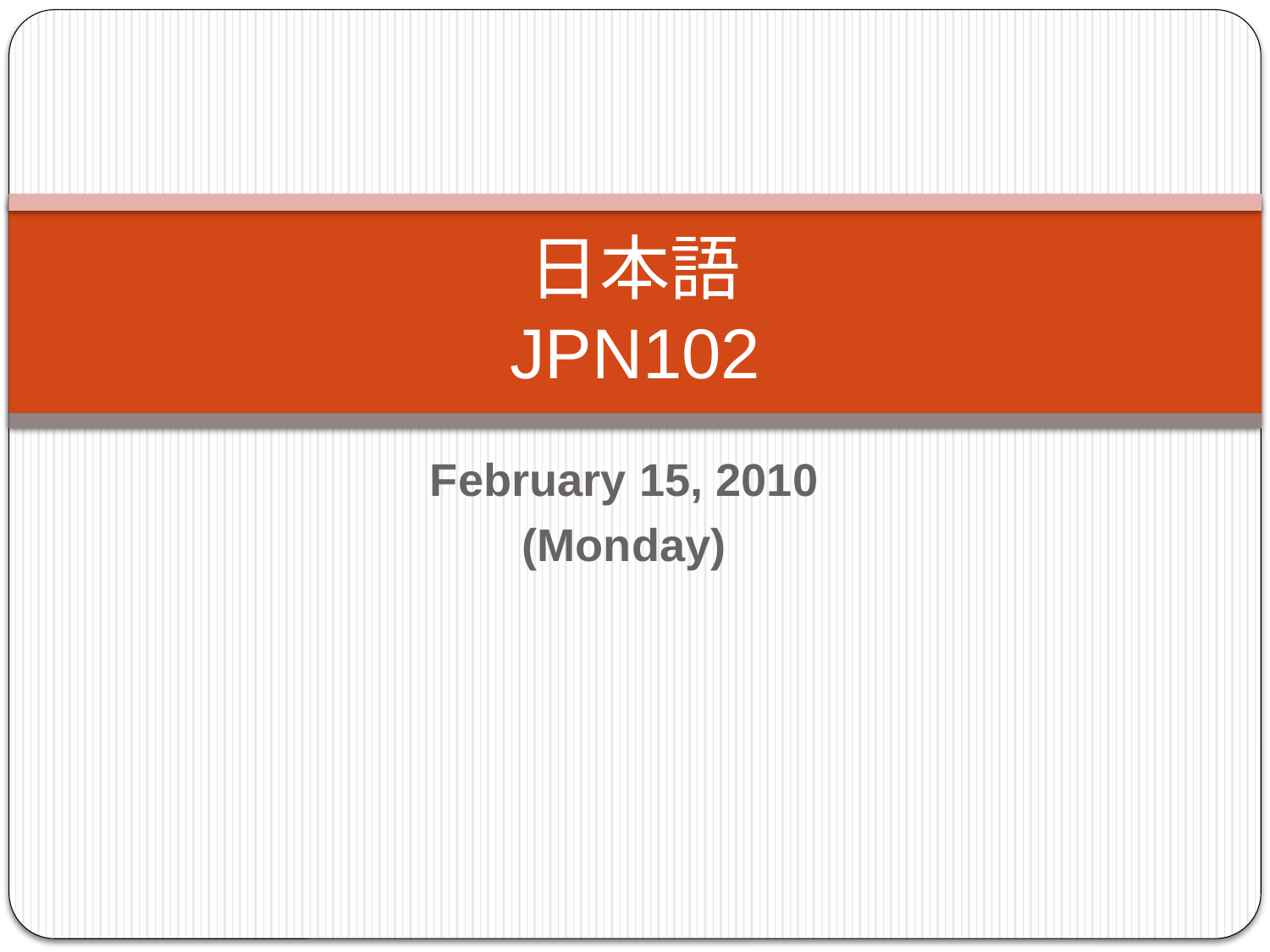

# 日本語 JPN102
February 15, 2010
(Monday)